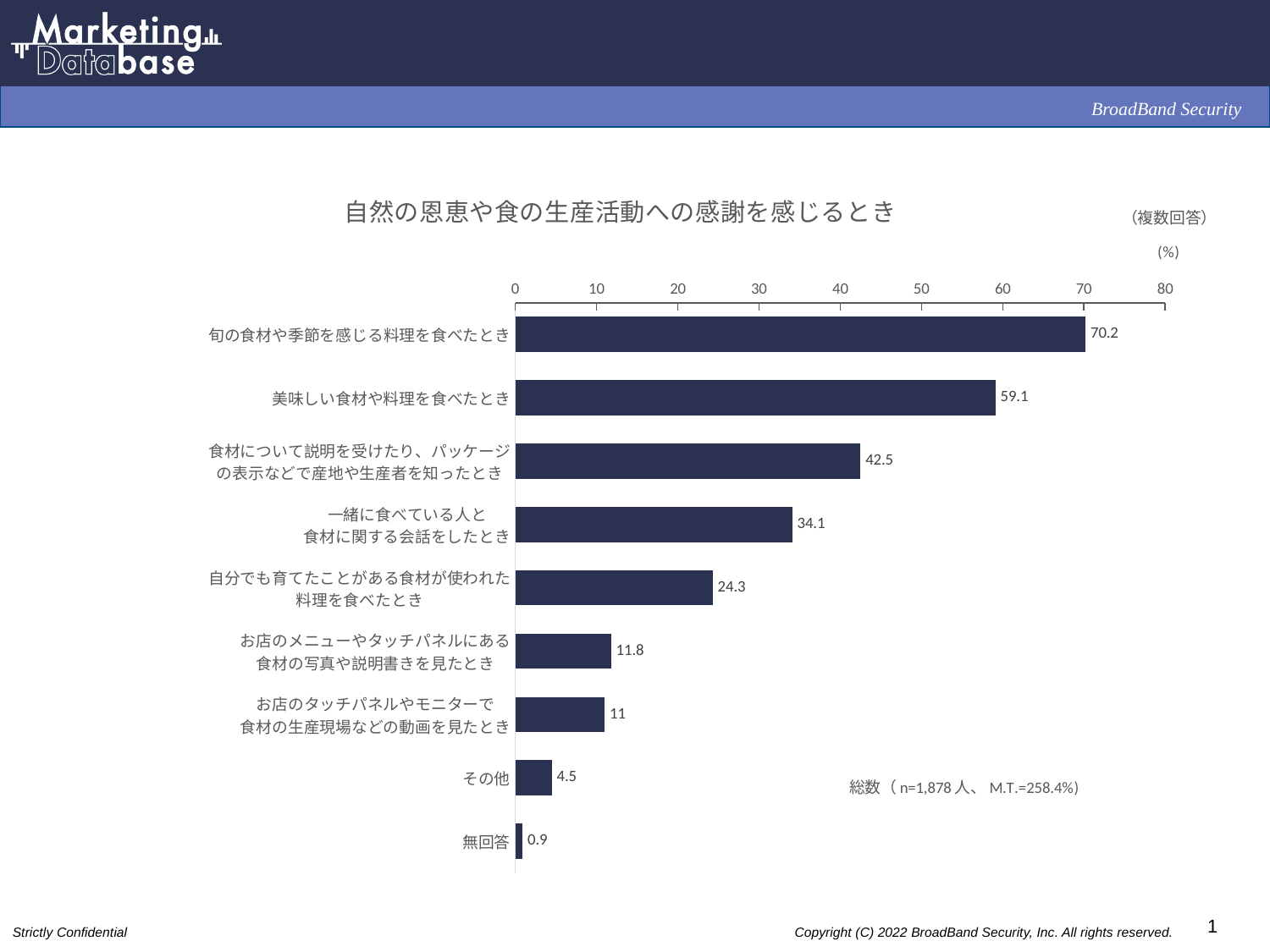

### Chart: 自然の恩恵や食の生産活動への感謝を感じるとき

| Category |  |
|---|---|
| 旬の食材や季節を感じる料理を食べたとき | 70.2 |
| 美味しい食材や料理を食べたとき | 59.1 |
| 食材について説明を受けたり、パッケージ
の表示などで産地や生産者を知ったとき | 42.5 |
| 一緒に食べている人と
食材に関する会話をしたとき | 34.1 |
| 自分でも育てたことがある食材が使われた
料理を食べたとき | 24.3 |
| お店のメニューやタッチパネルにある
食材の写真や説明書きを見たとき | 11.8 |
| お店のタッチパネルやモニターで
食材の生産現場などの動画を見たとき | 11.0 |
| その他 | 4.5 |
| 無回答 | 0.9 |